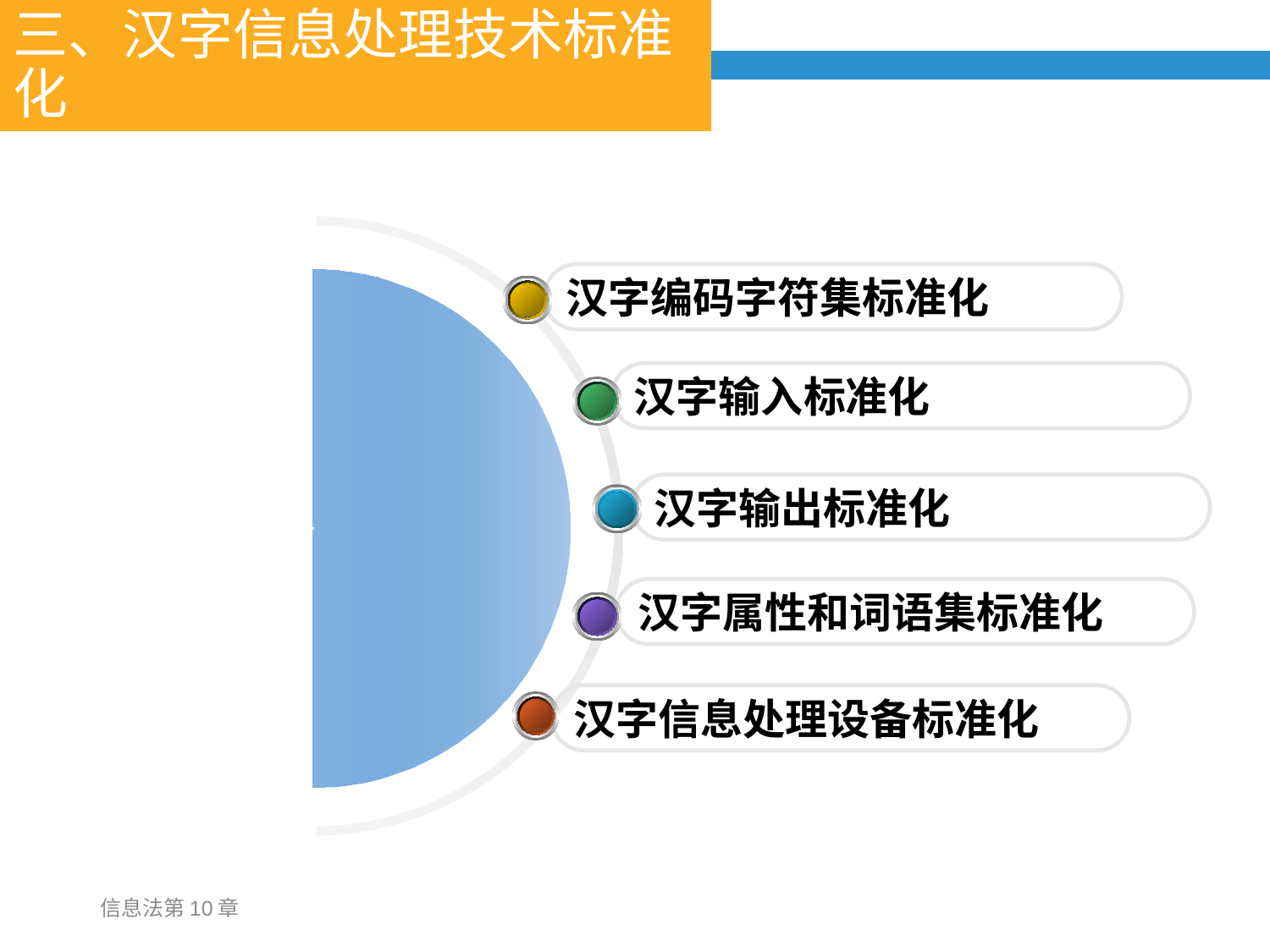

# 三、汉字信息处理技术标准化

汉字编码字符集标准化

汉字输入标准化

汉字输出标准化

汉字属性和词语集标准化

汉字信息处理设备标准化

信息法第10章